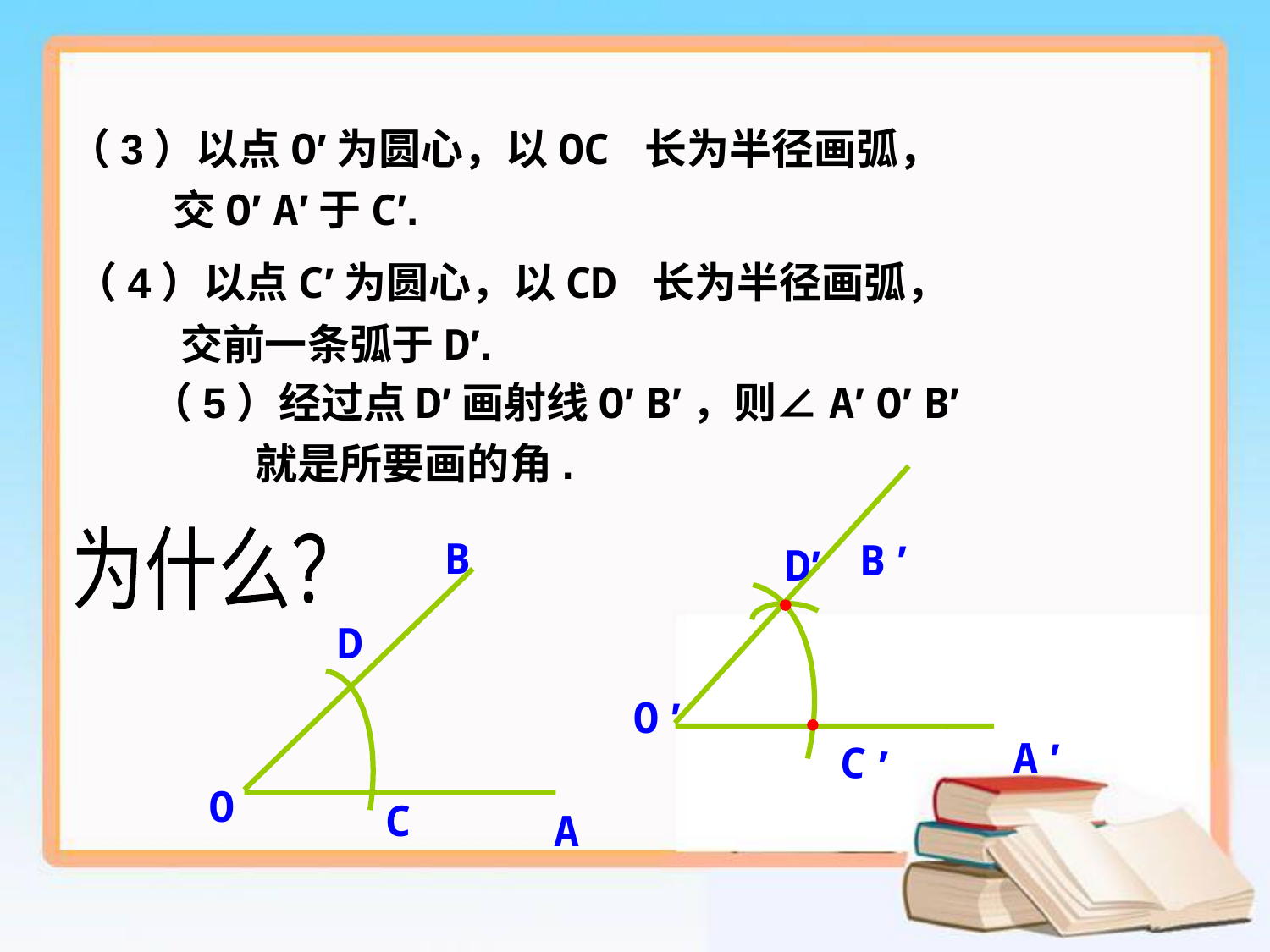

（3）以点O′为圆心，以OC 长为半径画弧，
          交O′ A′于C′.
（4）以点C′为圆心，以CD 长为半径画弧，
          交前一条弧于D′.
（5）经过点D′画射线O′ B′，则∠A′ O′ B′
          就是所要画的角.

B ′

C ′

为什么？
B

O

A
D

C
D′

O ′
A ′